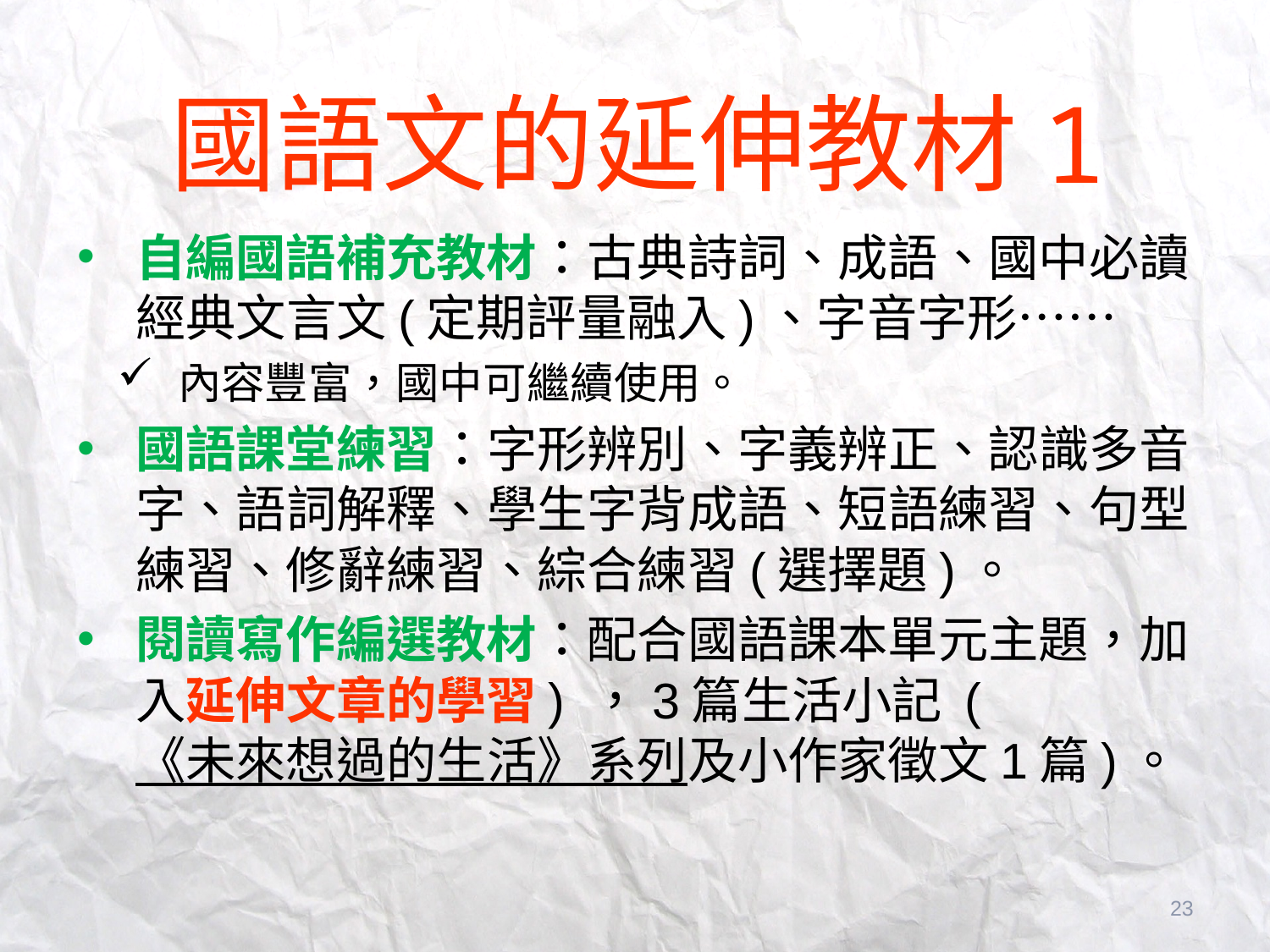

# 國語文的延伸教材1
自編國語補充教材：古典詩詞、成語、國中必讀經典文言文(定期評量融入)、字音字形……
內容豐富，國中可繼續使用。
國語課堂練習：字形辨別、字義辨正、認識多音字、語詞解釋、學生字背成語、短語練習、句型練習、修辭練習、綜合練習(選擇題)。
閱讀寫作編選教材：配合國語課本單元主題，加入延伸文章的學習) ，3篇生活小記 (《未來想過的生活》系列及小作家徵文1篇)。

23